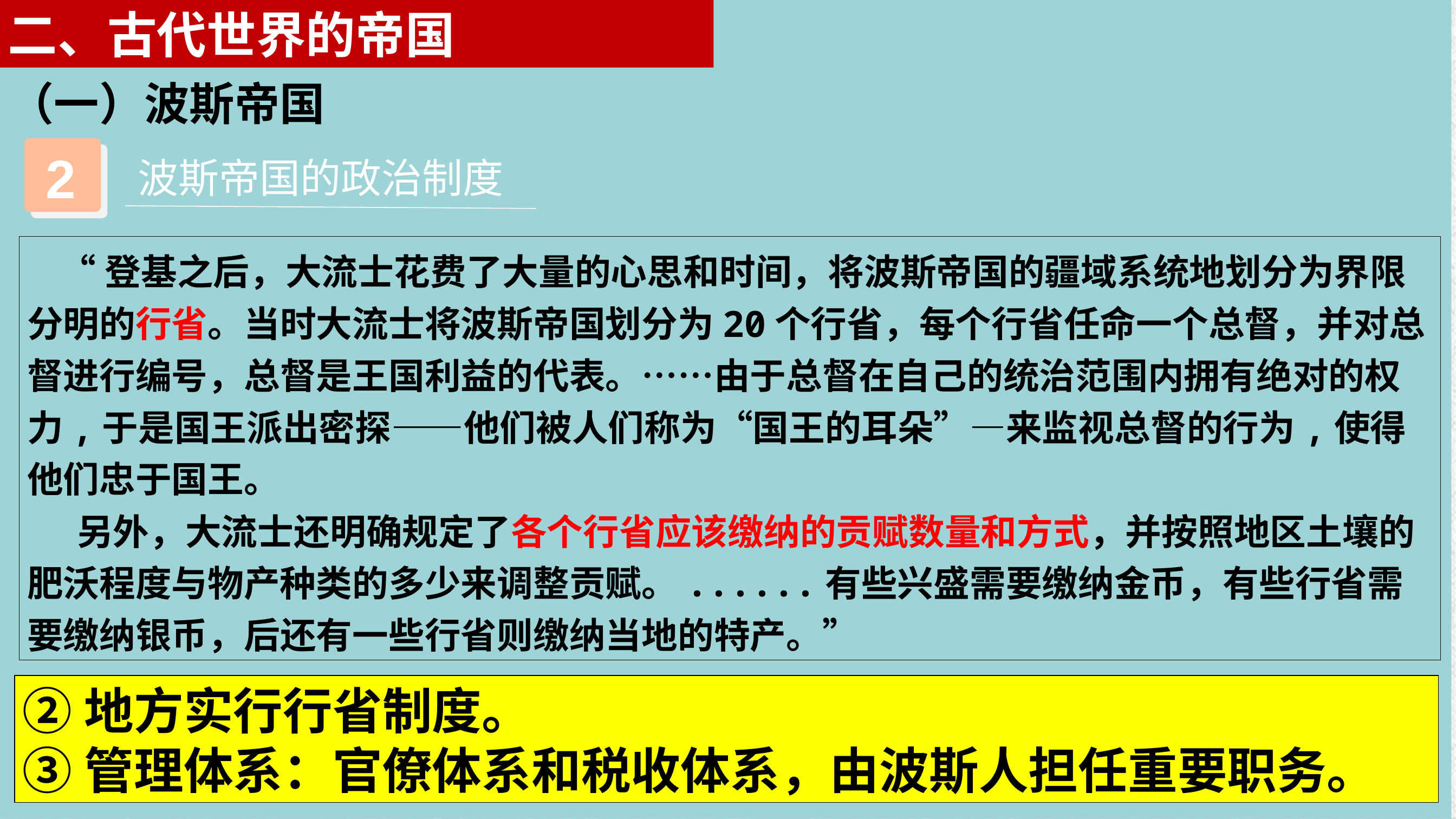

二、古代世界的帝国
（一）波斯帝国

2

波斯帝国的政治制度
    “登基之后，大流士花费了大量的心思和时间，将波斯帝国的疆域系统地划分为界限分明的行省。当时大流士将波斯帝国划分为20个行省，每个行省任命一个总督，并对总督进行编号，总督是王国利益的代表。……由于总督在自己的统治范围内拥有绝对的权力,于是国王派出密探――他们被人们称为“国王的耳朵”―来监视总督的行为,使得他们忠于国王。
     另外，大流士还明确规定了各个行省应该缴纳的贡赋数量和方式，并按照地区土壤的肥沃程度与物产种类的多少来调整贡赋。......有些兴盛需要缴纳金币，有些行省需要缴纳银币，后还有一些行省则缴纳当地的特产。”
②地方实行行省制度。
③管理体系：官僚体系和税收体系，由波斯人担任重要职务。